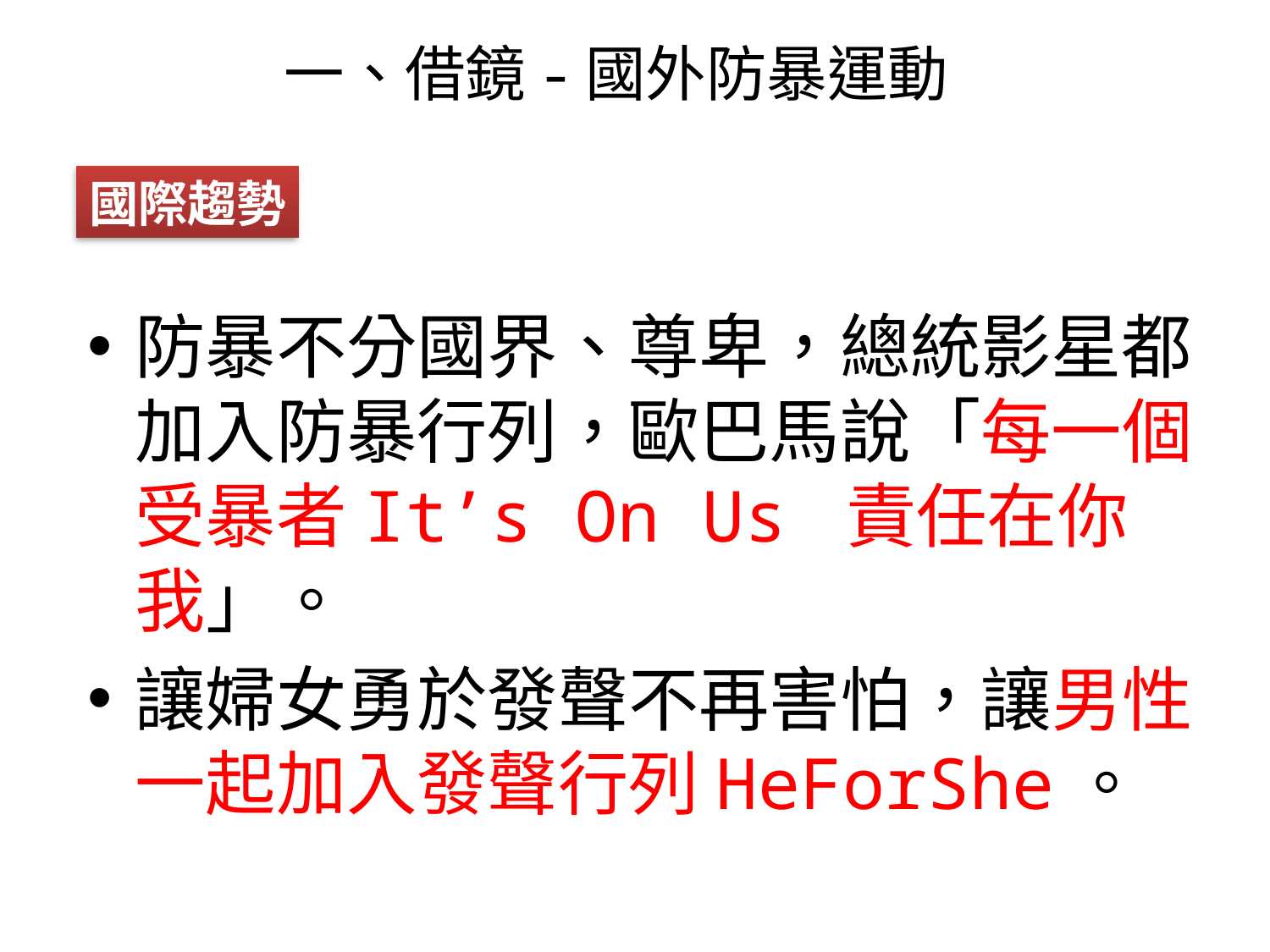

# 一、借鏡-國外防暴運動
國際趨勢
防暴不分國界、尊卑，總統影星都加入防暴行列，歐巴馬說「每一個受暴者It’s On Us 責任在你我」。
讓婦女勇於發聲不再害怕，讓男性一起加入發聲行列HeForShe。